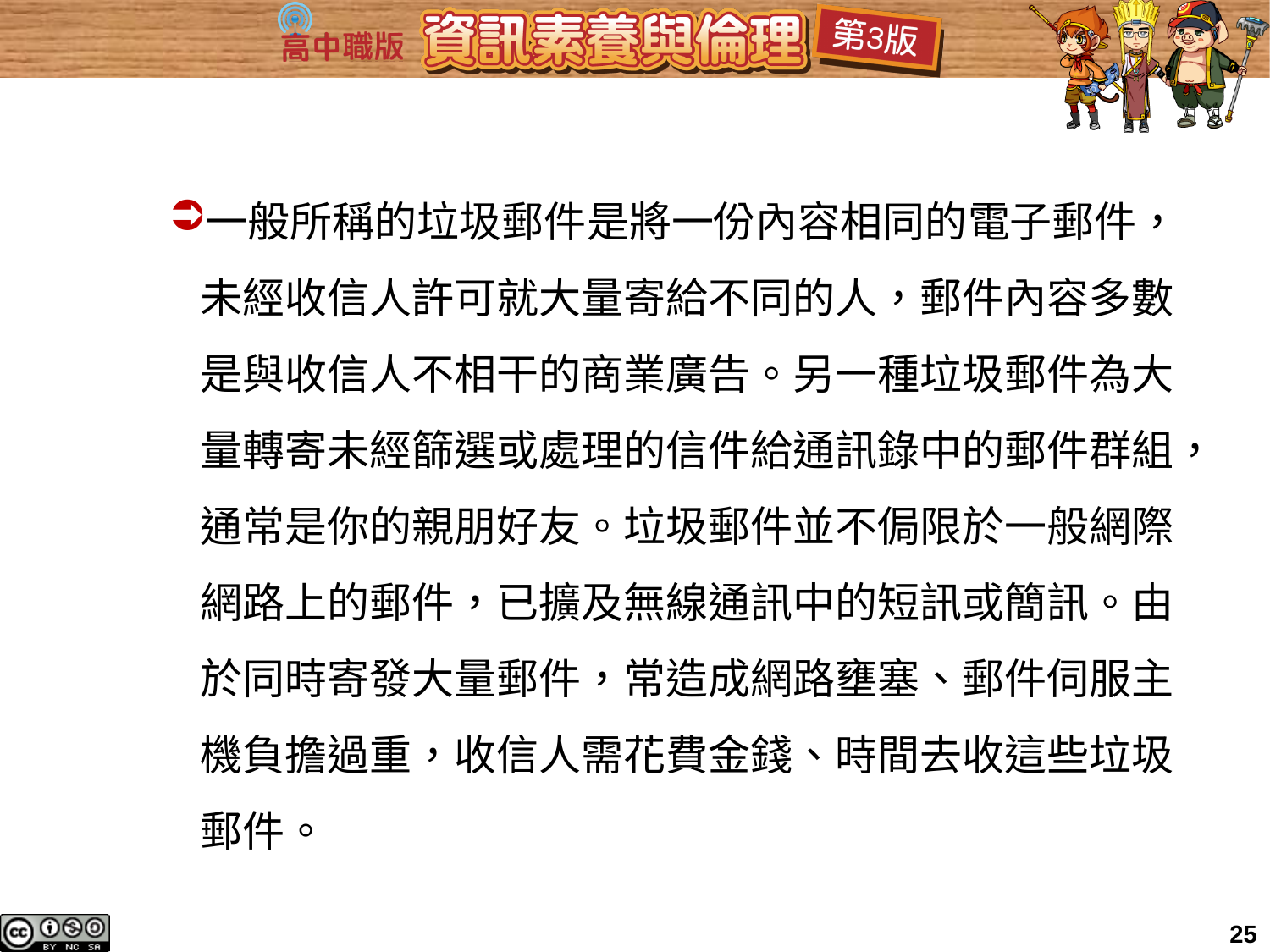

一般所稱的垃圾郵件是將一份內容相同的電子郵件，未經收信人許可就大量寄給不同的人，郵件內容多數是與收信人不相干的商業廣告。另一種垃圾郵件為大量轉寄未經篩選或處理的信件給通訊錄中的郵件群組，通常是你的親朋好友。垃圾郵件並不侷限於一般網際網路上的郵件，已擴及無線通訊中的短訊或簡訊。由於同時寄發大量郵件，常造成網路壅塞、郵件伺服主機負擔過重，收信人需花費金錢、時間去收這些垃圾郵件。
25